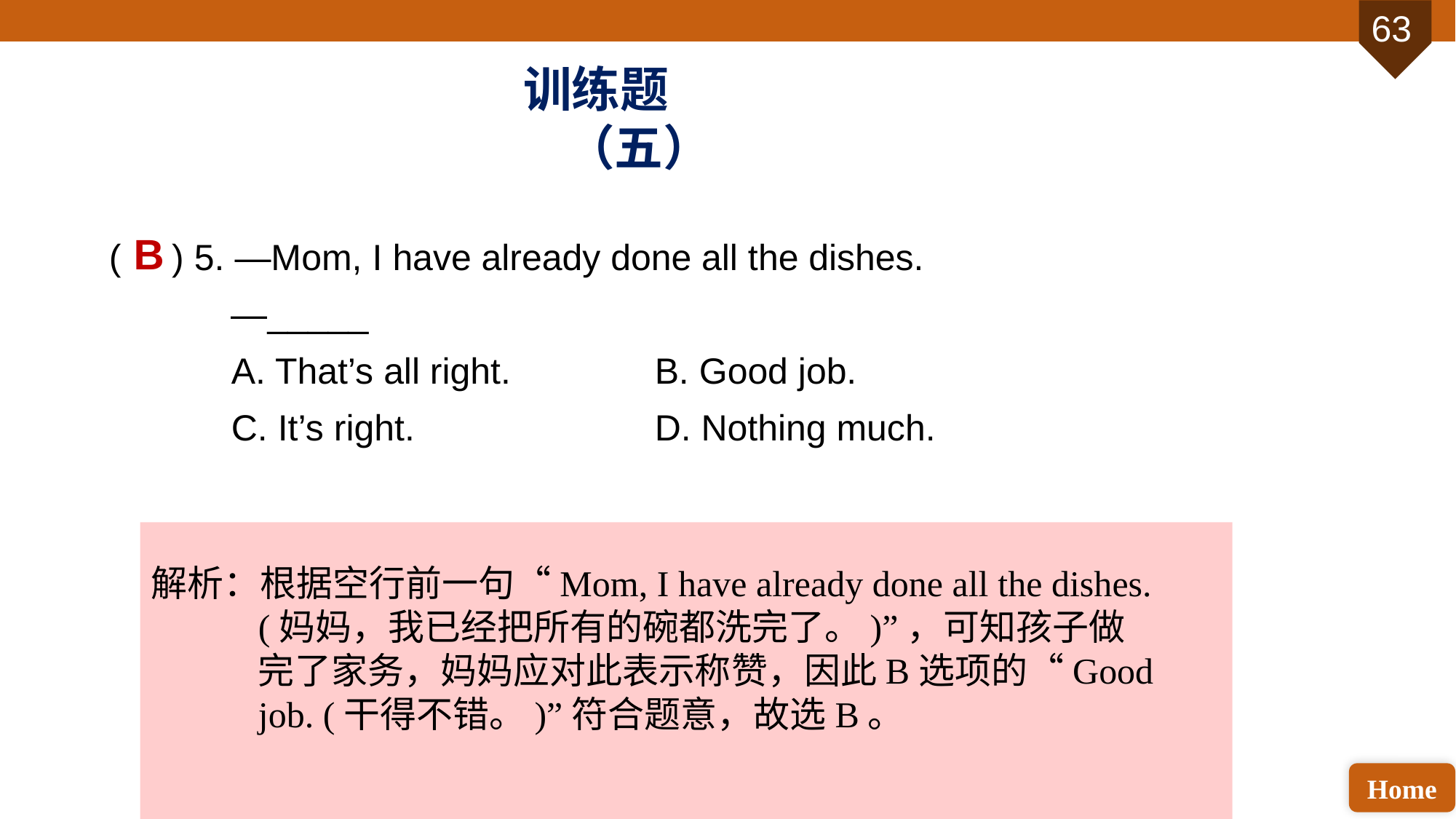

训练题（五）
(     ) 5. —Mom, I have already done all the dishes.
            —_____
            A. That’s all right. 		B. Good job.
            C. It’s right. 			D. Nothing much.
B

解析：根据空行前一句“Mom, I have already done all the dishes. (妈妈，我已经把所有的碗都洗完了。)”，可知孩子做完了家务，妈妈应对此表示称赞，因此B选项的“Good job. (干得不错。)”符合题意，故选B。